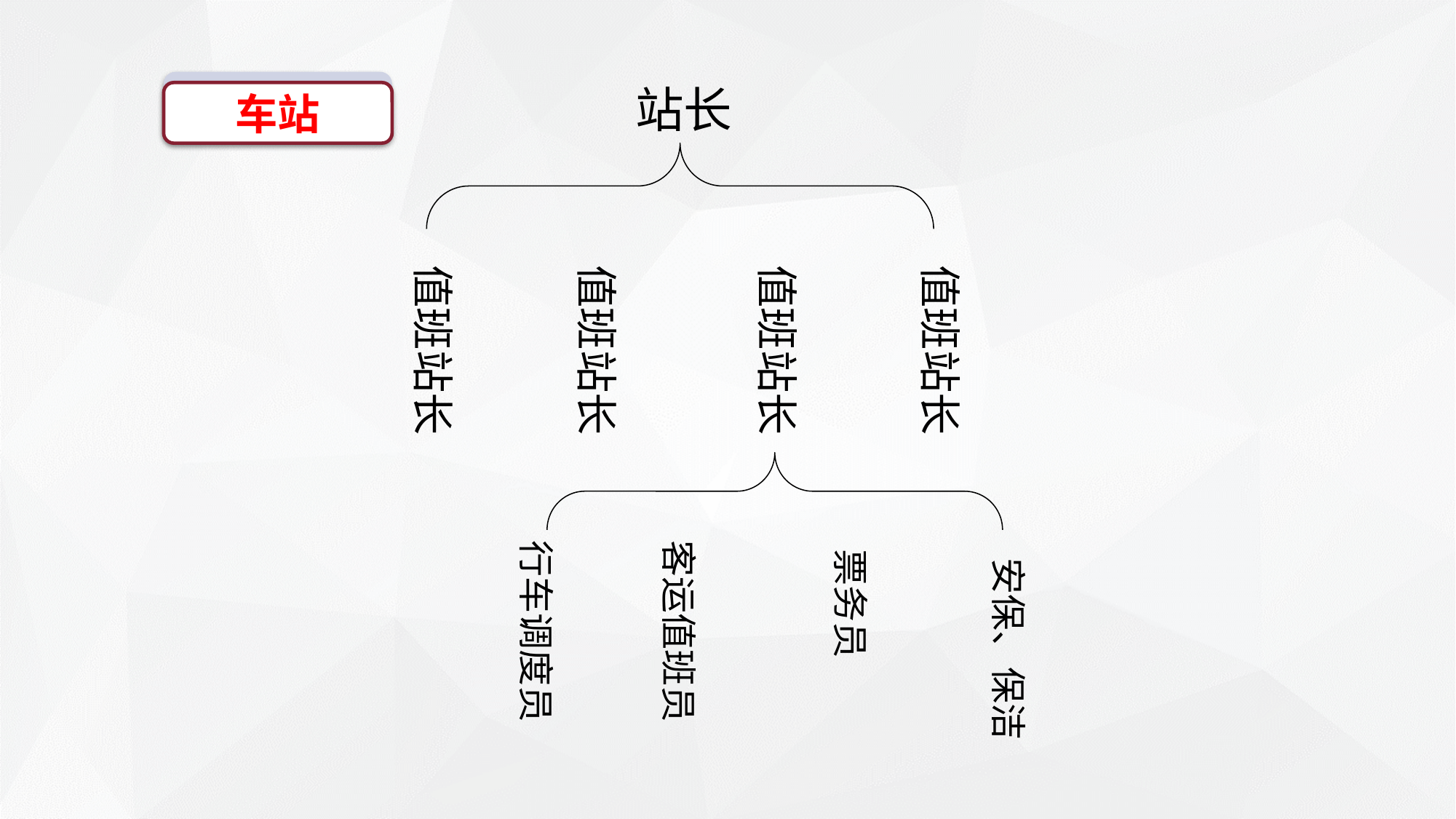

车站
站长
值班站长
值班站长
值班站长
值班站长

行车调度员
客运值班员
票务员
安保、保洁